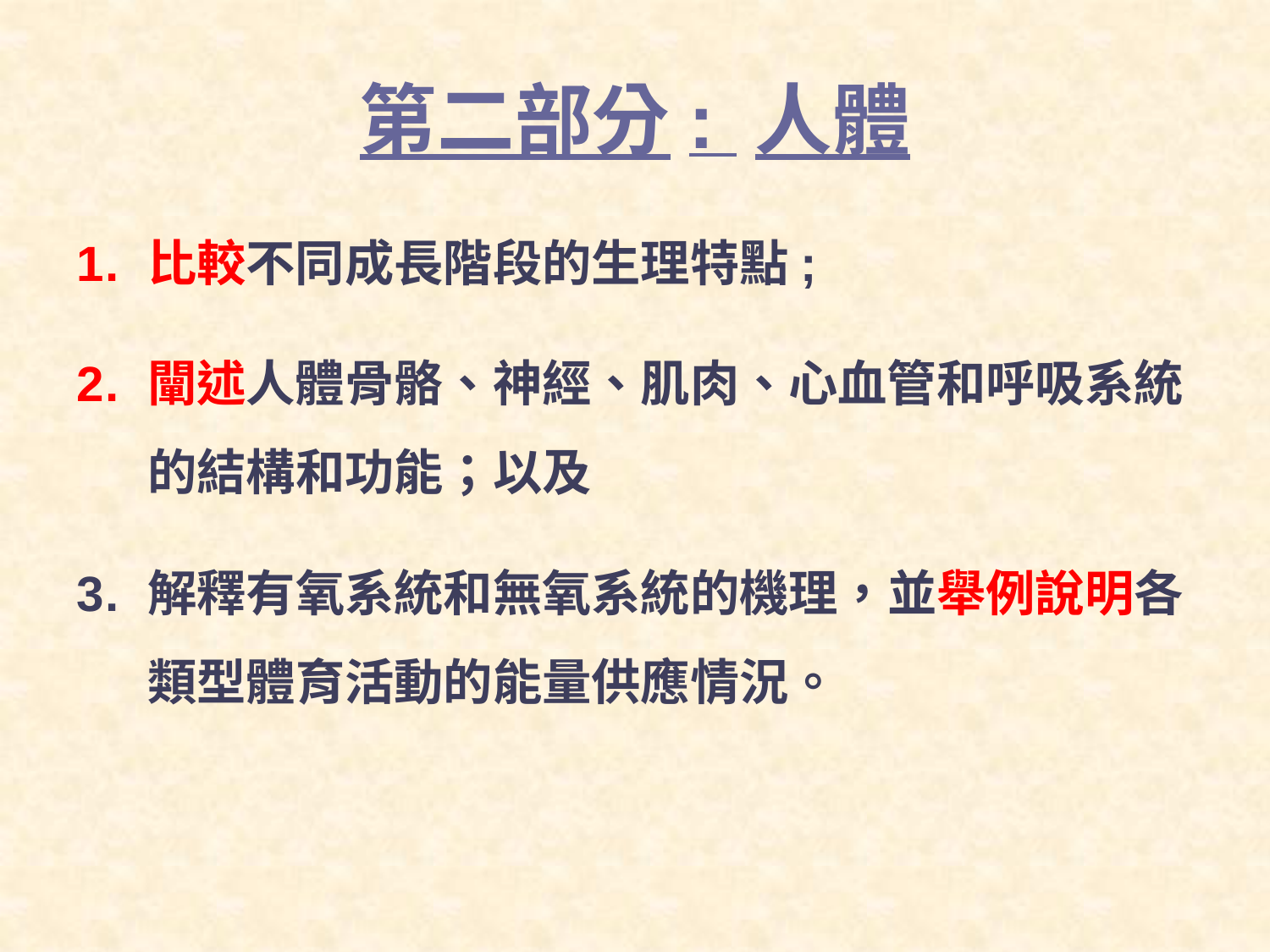

# 第二部分: 人體
比較不同成長階段的生理特點;
闡述人體骨骼、神經、肌肉、心血管和呼吸系統的結構和功能；以及
解釋有氧系統和無氧系統的機理，並舉例說明各類型體育活動的能量供應情況。